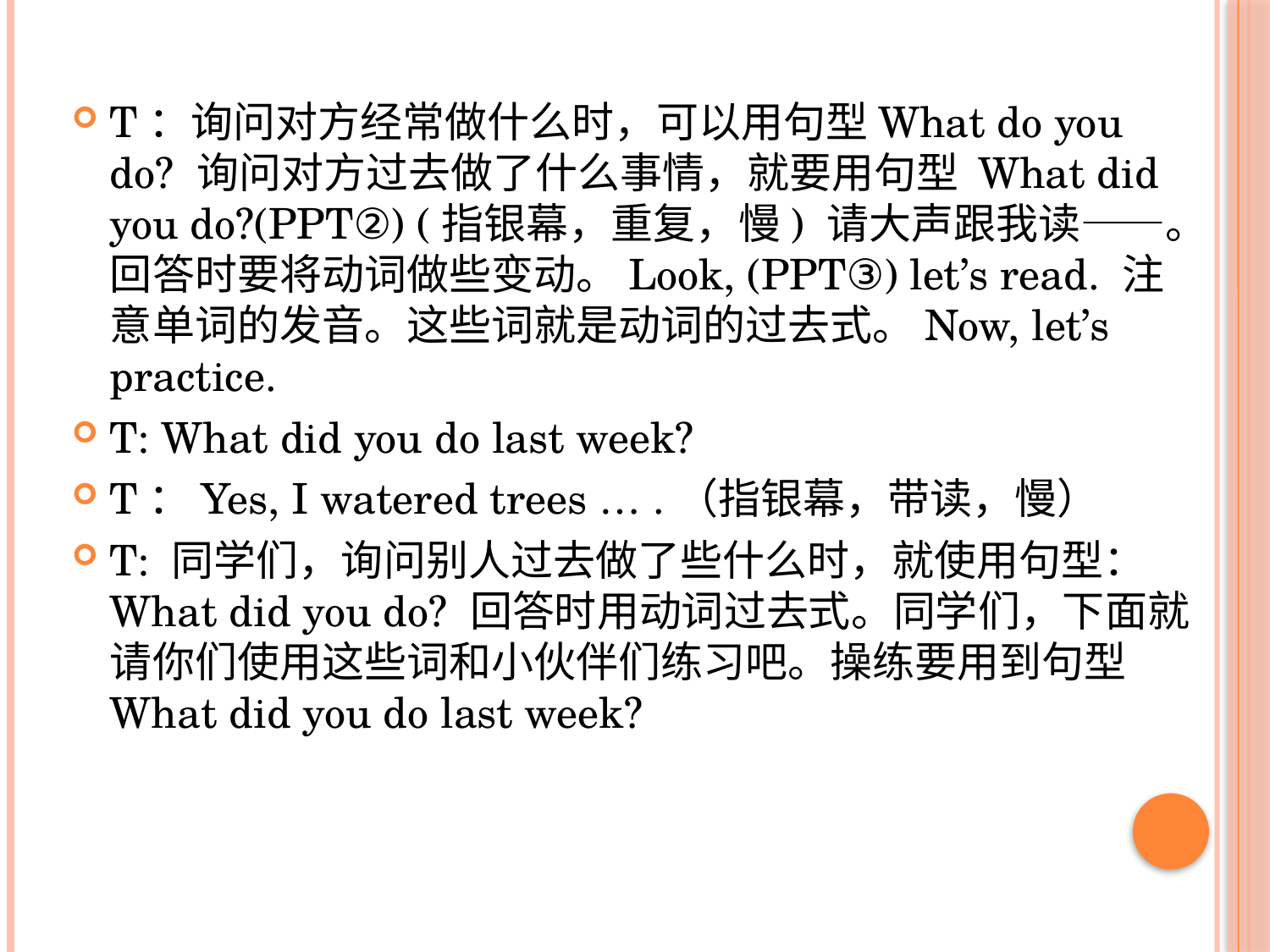

T：询问对方经常做什么时，可以用句型What do you do? 询问对方过去做了什么事情，就要用句型 What did you do?(PPT②) (指银幕，重复，慢) 请大声跟我读——。回答时要将动词做些变动。Look, (PPT③) let’s read. 注意单词的发音。这些词就是动词的过去式。Now, let’s practice.
T: What did you do last week?
T：Yes, I watered trees … .（指银幕，带读，慢）
T: 同学们，询问别人过去做了些什么时，就使用句型：What did you do? 回答时用动词过去式。同学们，下面就请你们使用这些词和小伙伴们练习吧。操练要用到句型What did you do last week?